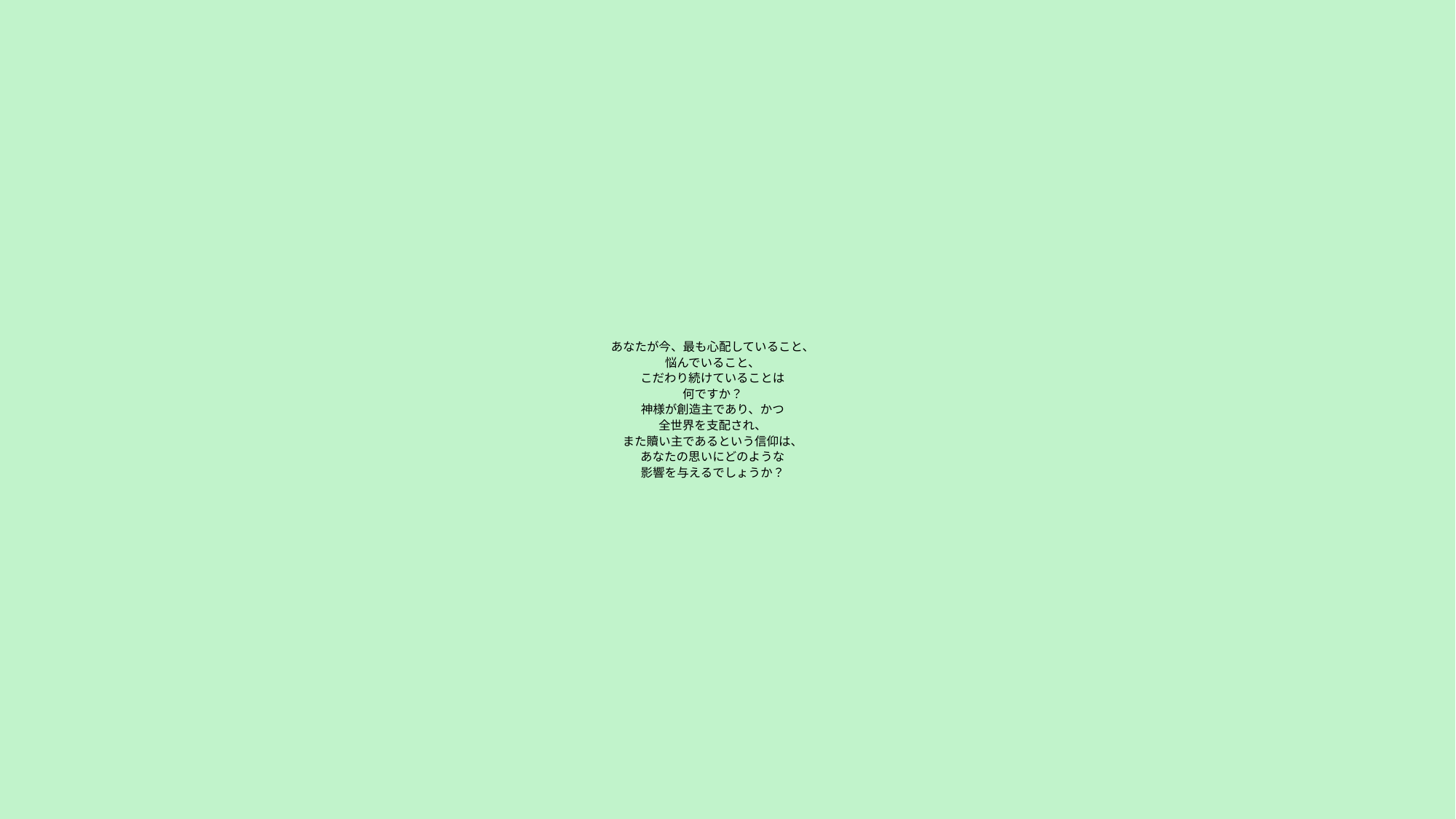

# あなたが今、最も心配していること、 悩んでいること、 こだわり続けていることは 何ですか？ 神様が創造主であり、かつ 全世界を支配され、 また贖い主であるという信仰は、 あなたの思いにどのような 影響を与えるでしょうか？